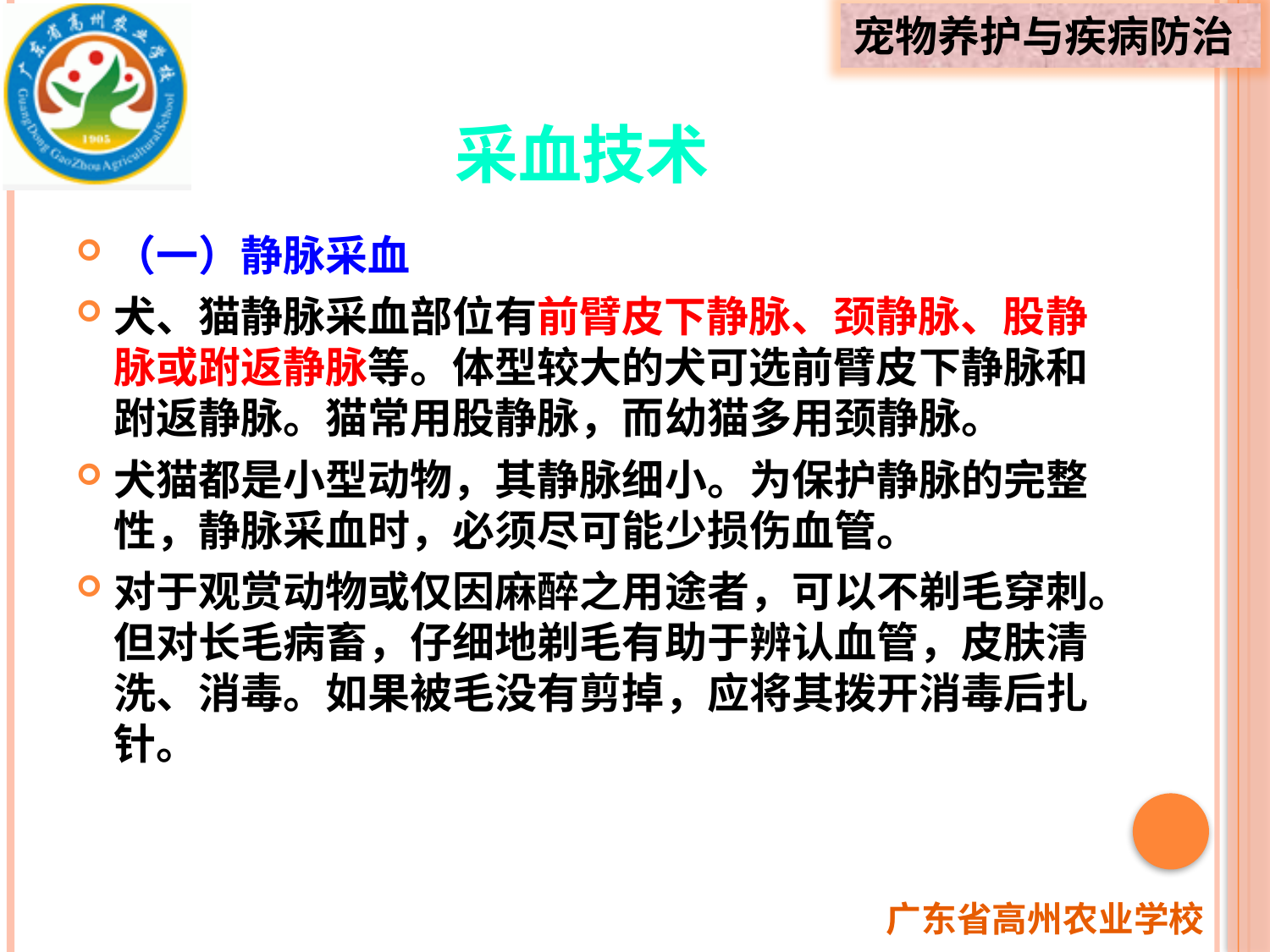

# 采血技术
（一）静脉采血
犬、猫静脉采血部位有前臂皮下静脉、颈静脉、股静脉或跗返静脉等。体型较大的犬可选前臂皮下静脉和跗返静脉。猫常用股静脉，而幼猫多用颈静脉。
犬猫都是小型动物，其静脉细小。为保护静脉的完整性，静脉采血时，必须尽可能少损伤血管。
对于观赏动物或仅因麻醉之用途者，可以不剃毛穿刺。但对长毛病畜，仔细地剃毛有助于辨认血管，皮肤清洗、消毒。如果被毛没有剪掉，应将其拨开消毒后扎针。